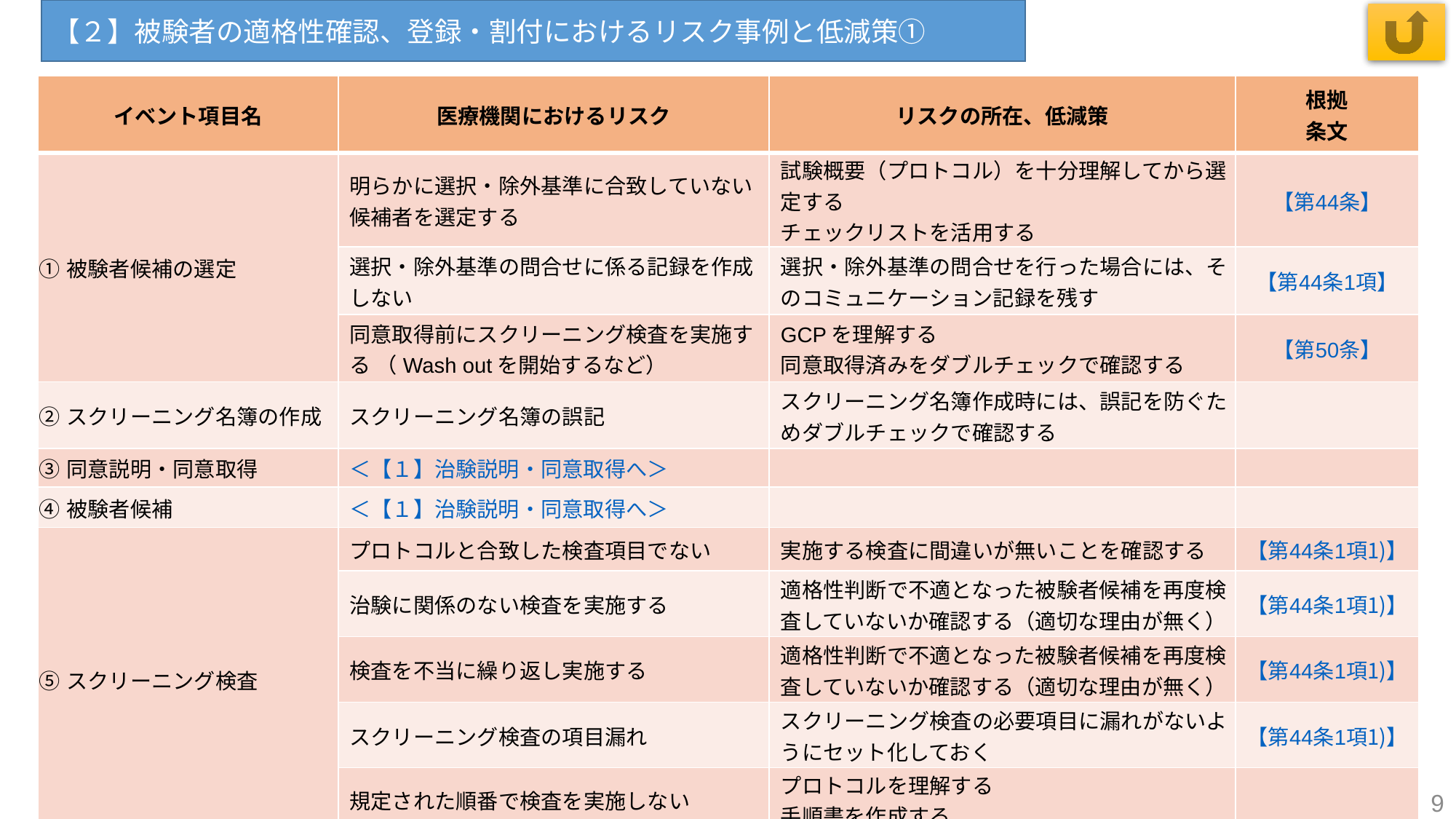

【２】被験者の適格性確認、登録・割付におけるリスク事例と低減策①

| イベント項目名 | 医療機関におけるリスク | リスクの所在、低減策 | 根拠 条文 |
| --- | --- | --- | --- |
| ①被験者候補の選定 | 明らかに選択・除外基準に合致していない候補者を選定する | 試験概要（プロトコル）を十分理解してから選定する チェックリストを活用する | 【第44条】 |
|  | 選択・除外基準の問合せに係る記録を作成しない | 選択・除外基準の問合せを行った場合には、そのコミュニケーション記録を残す | 【第44条1項】 |
|  | 同意取得前にスクリーニング検査を実施する （Wash outを開始するなど） | GCPを理解する 同意取得済みをダブルチェックで確認する | 【第50条】 |
| ②スクリーニング名簿の作成 | スクリーニング名簿の誤記 | スクリーニング名簿作成時には、誤記を防ぐためダブルチェックで確認する |  |
| ③同意説明・同意取得 | ＜【１】治験説明・同意取得へ＞ |  |  |
| ④被験者候補 | ＜【１】治験説明・同意取得へ＞ |  |  |
| ⑤スクリーニング検査 | プロトコルと合致した検査項目でない | 実施する検査に間違いが無いことを確認する | 【第44条1項1)】 |
|  | 治験に関係のない検査を実施する | 適格性判断で不適となった被験者候補を再度検査していないか確認する（適切な理由が無く） | 【第44条1項1)】 |
|  | 検査を不当に繰り返し実施する | 適格性判断で不適となった被験者候補を再度検査していないか確認する（適切な理由が無く） | 【第44条1項1)】 |
|  | スクリーニング検査の項目漏れ | スクリーニング検査の必要項目に漏れがないようにセット化しておく | 【第44条1項1)】 |
|  | 規定された順番で検査を実施しない | プロトコルを理解する 手順書を作成する |  |